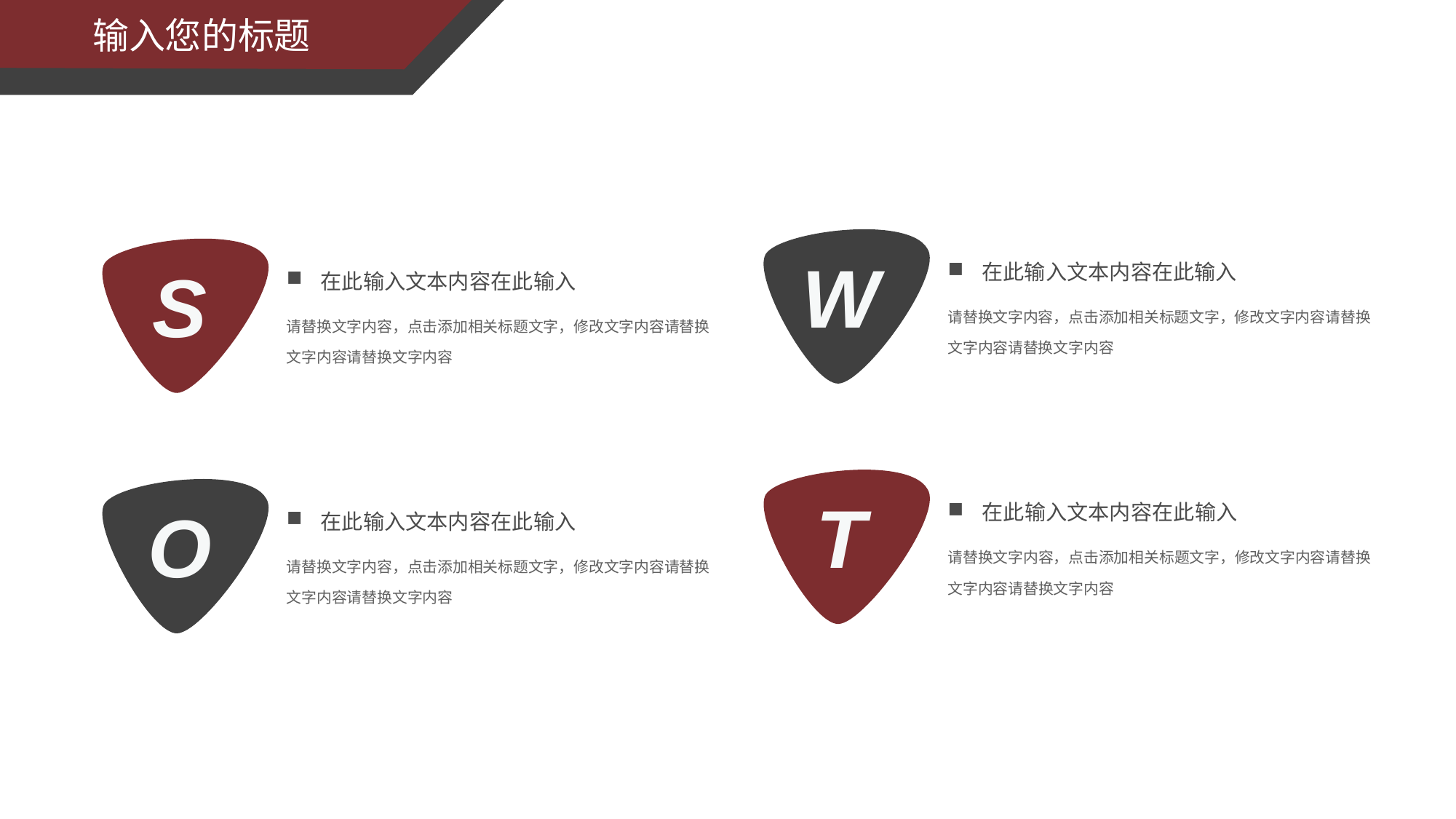

输入您的标题

W
在此输入文本内容在此输入
请替换文字内容，点击添加相关标题文字，修改文字内容请替换文字内容请替换文字内容

S
在此输入文本内容在此输入
请替换文字内容，点击添加相关标题文字，修改文字内容请替换文字内容请替换文字内容

T
在此输入文本内容在此输入
请替换文字内容，点击添加相关标题文字，修改文字内容请替换文字内容请替换文字内容

O
在此输入文本内容在此输入
请替换文字内容，点击添加相关标题文字，修改文字内容请替换文字内容请替换文字内容